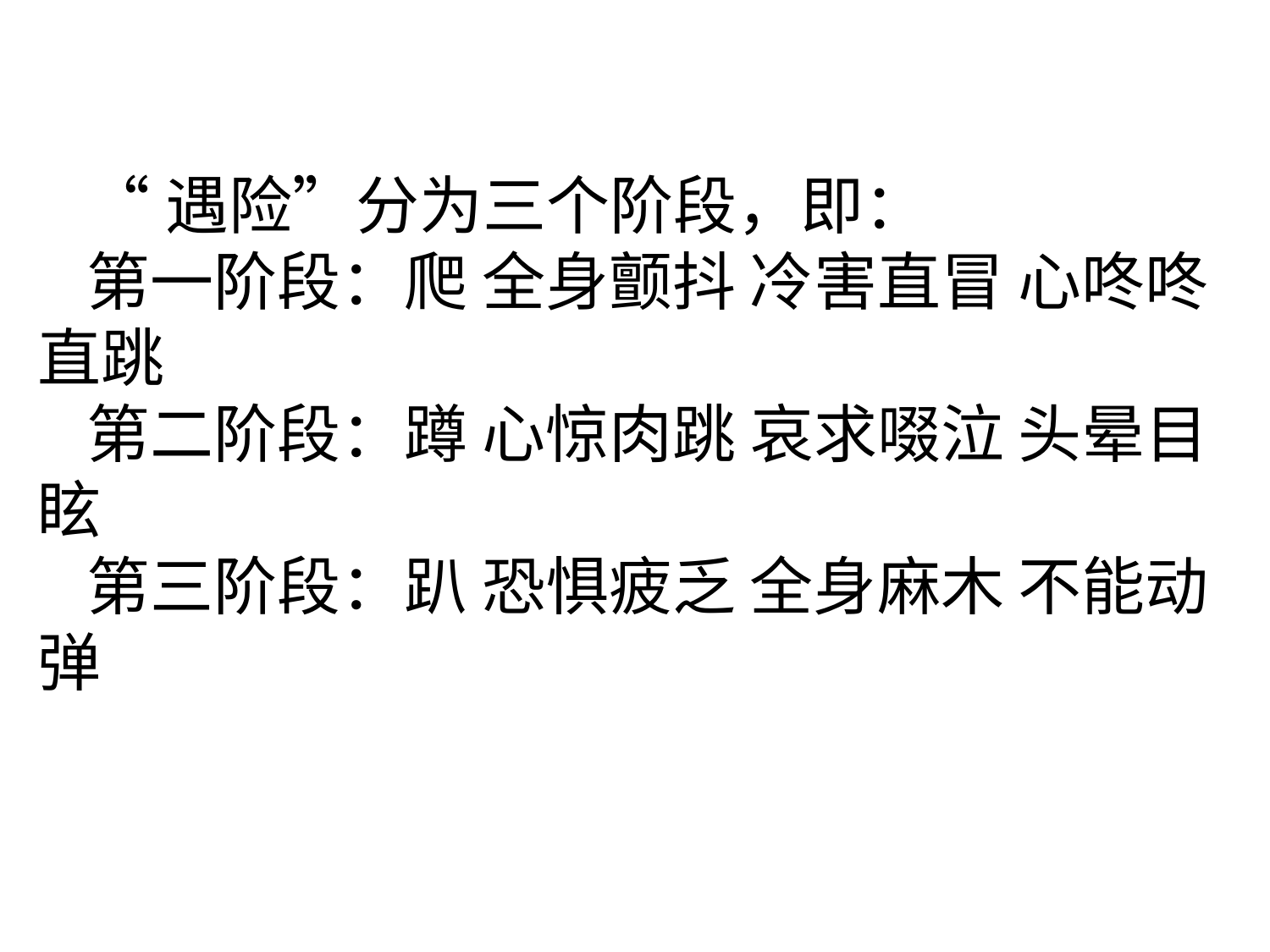

“遇险”分为三个阶段，即：
第一阶段：爬 全身颤抖 冷害直冒 心咚咚直跳
第二阶段：蹲 心惊肉跳 哀求啜泣 头晕目眩
第三阶段：趴 恐惧疲乏 全身麻木 不能动弹